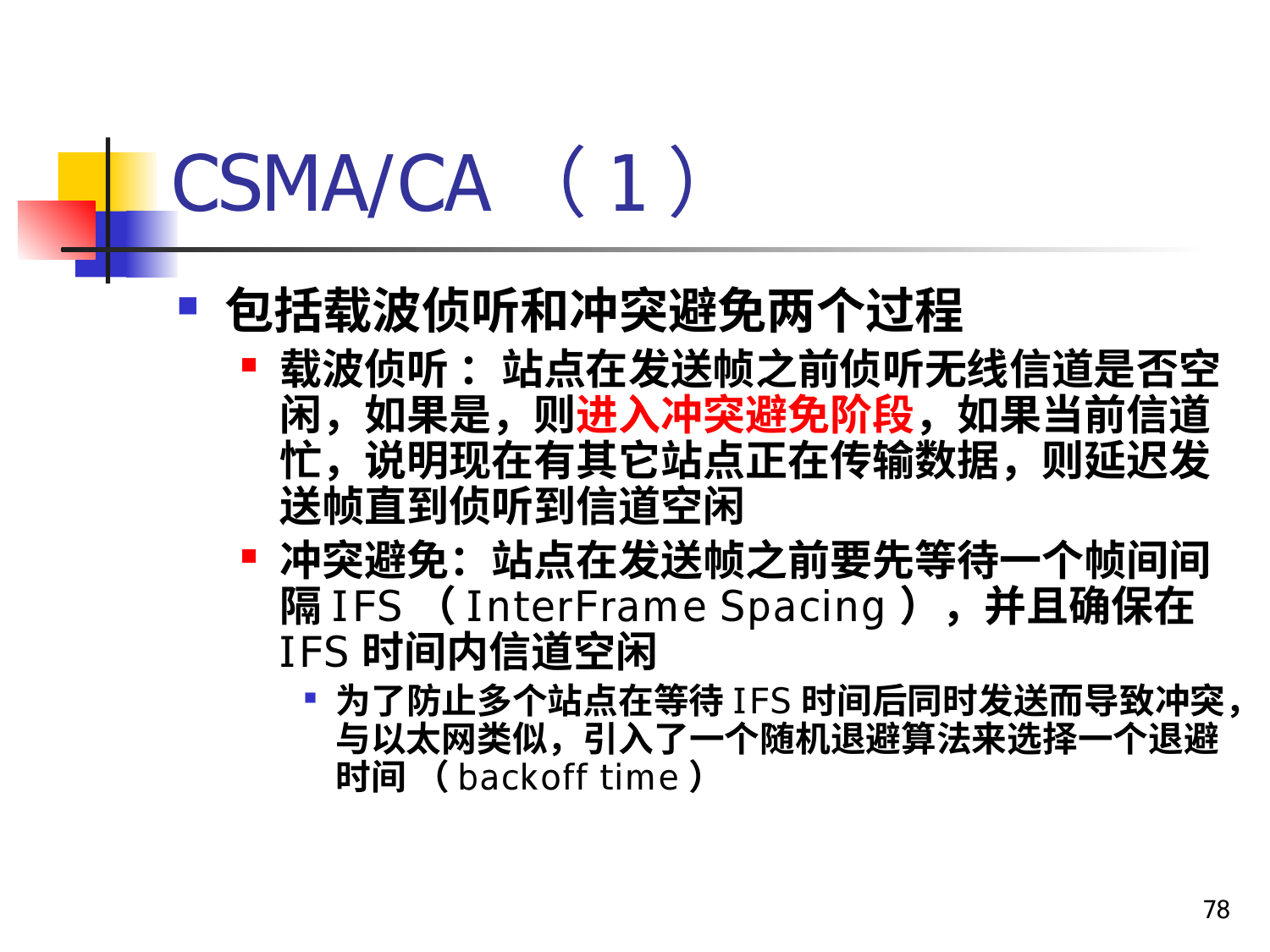

# CSMA/CA（1）
包括载波侦听和冲突避免两个过程
载波侦听 ：站点在发送帧之前侦听无线信道是否空闲，如果是，则进入冲突避免阶段，如果当前信道忙，说明现在有其它站点正在传输数据，则延迟发送帧直到侦听到信道空闲
冲突避免：站点在发送帧之前要先等待一个帧间间隔IFS（InterFrame Spacing），并且确保在IFS时间内信道空闲
为了防止多个站点在等待IFS时间后同时发送而导致冲突，与以太网类似，引入了一个随机退避算法来选择一个退避时间 （backoff time）
78